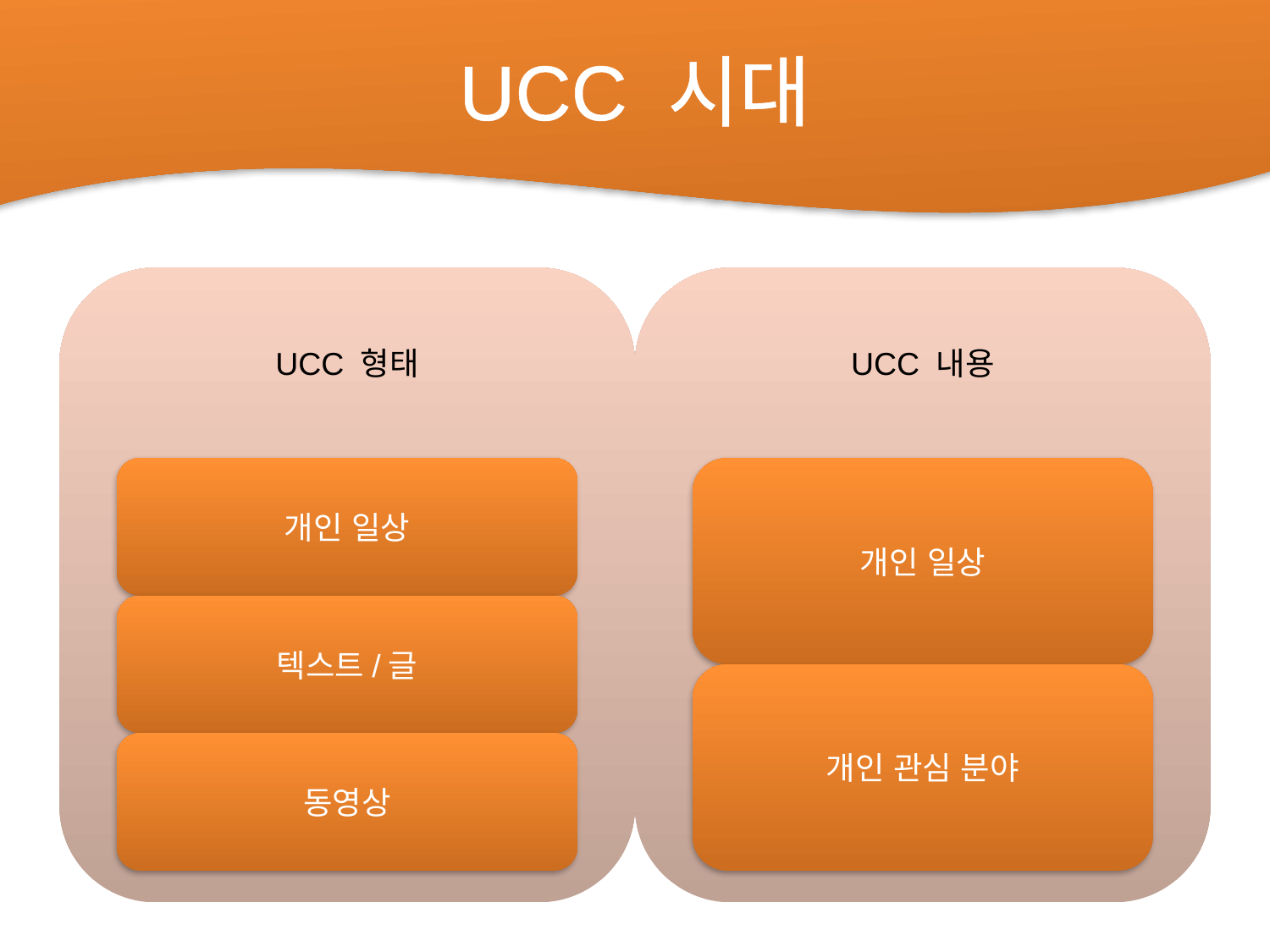

# UCC 시대
UCC 형태
개인 일상
텍스트/글
UCC 내용
개인 일상
개인 관심 분야
동영상